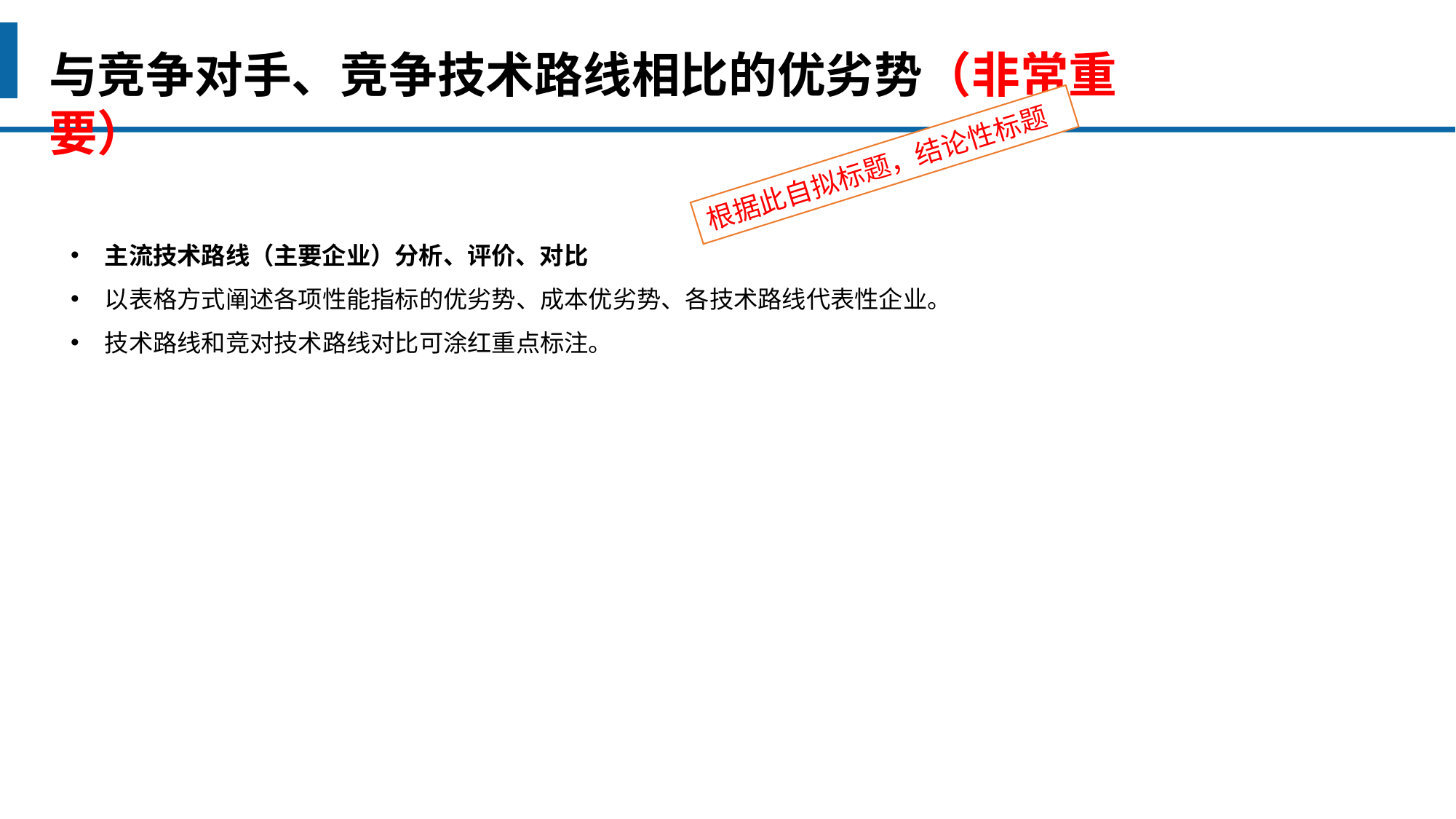

与竞争对手、竞争技术路线相比的优劣势（非常重要）

根据此自拟标题，结论性标题
主流技术路线（主要企业）分析、评价、对比
以表格方式阐述各项性能指标的优劣势、成本优劣势、各技术路线代表性企业。
技术路线和竞对技术路线对比可涂红重点标注。